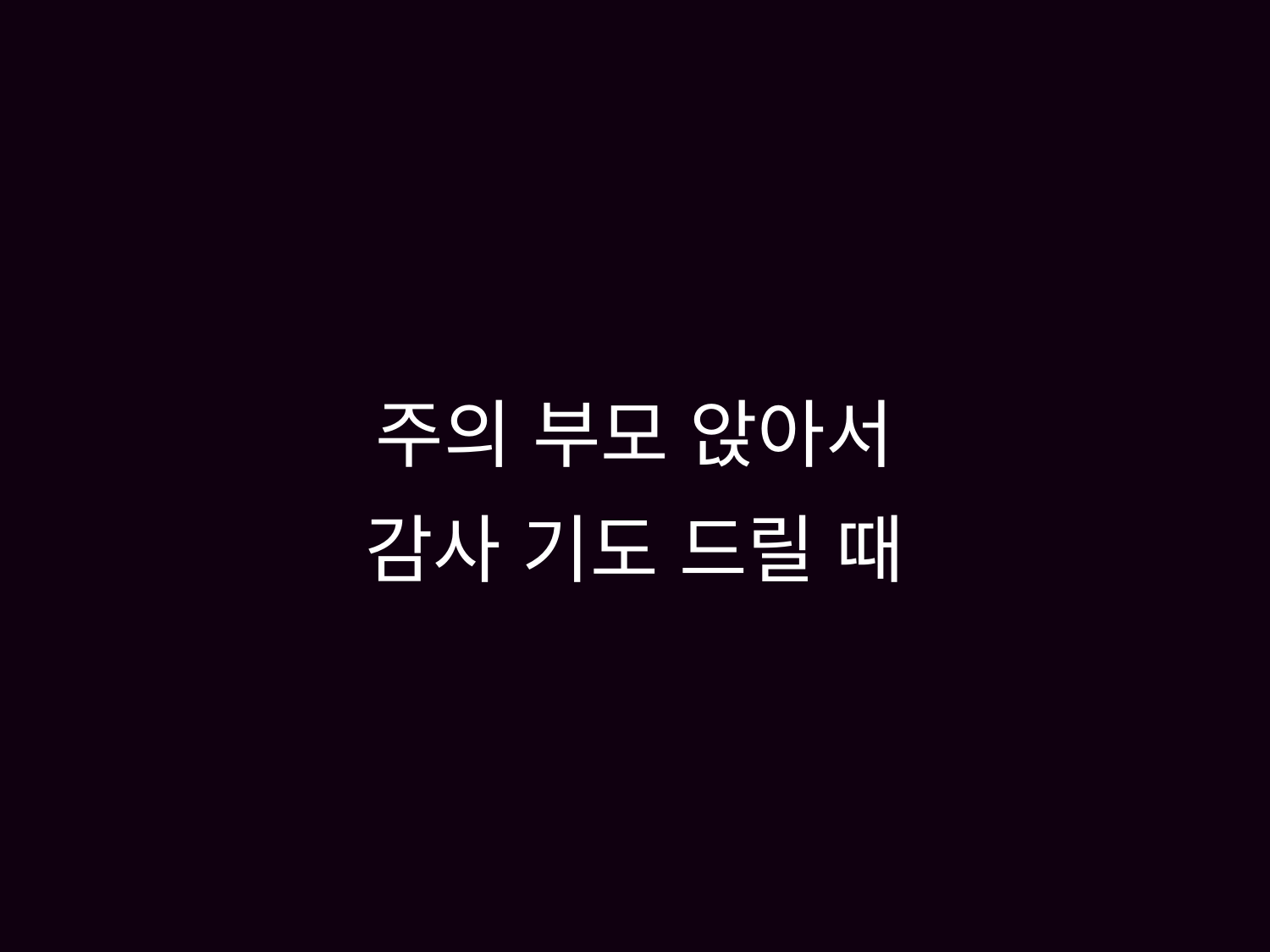

# 주의 부모 앉아서 감사 기도 드릴 때